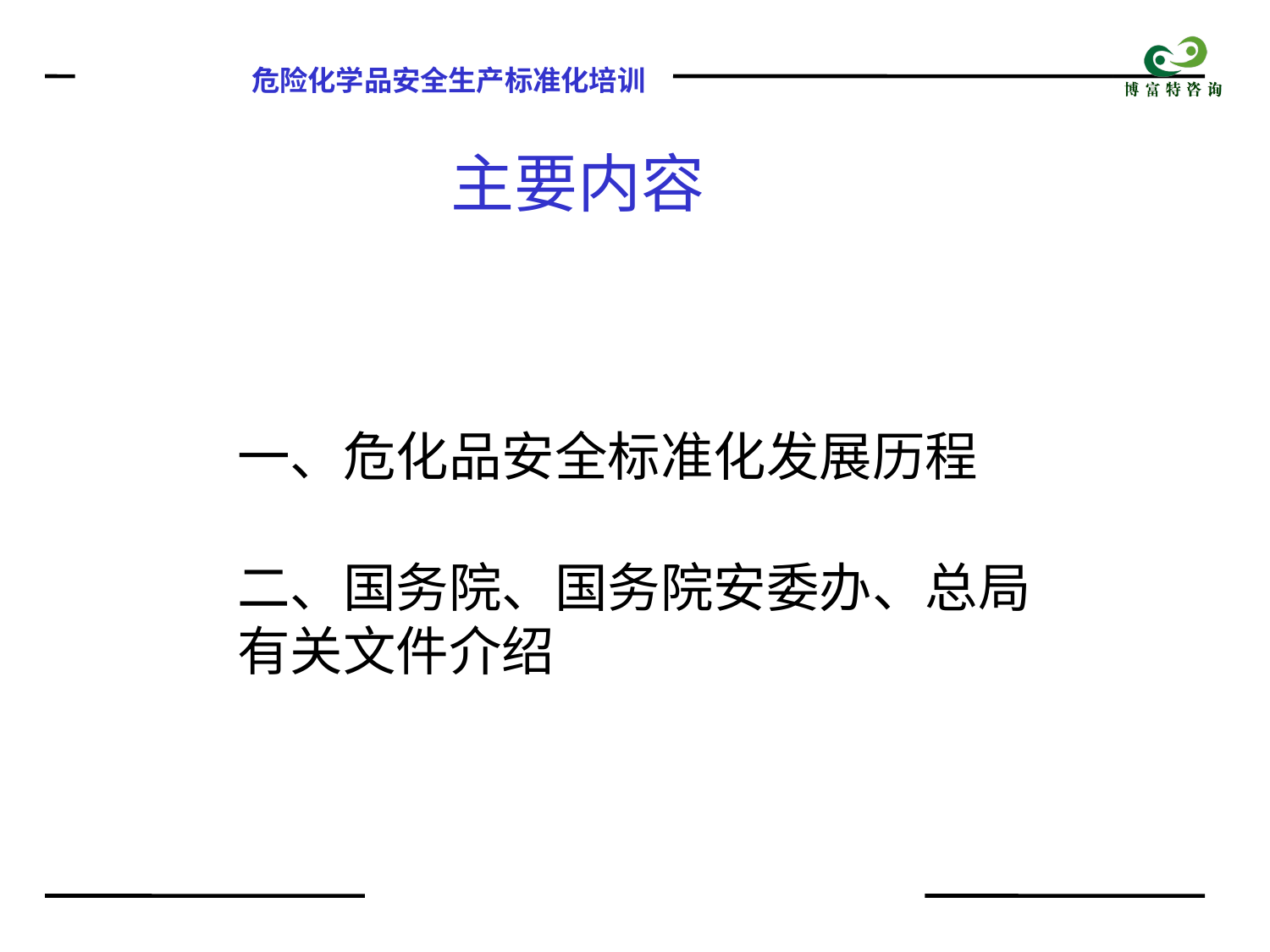

主要内容
一、危化品安全标准化发展历程
二、国务院、国务院安委办、总局有关文件介绍